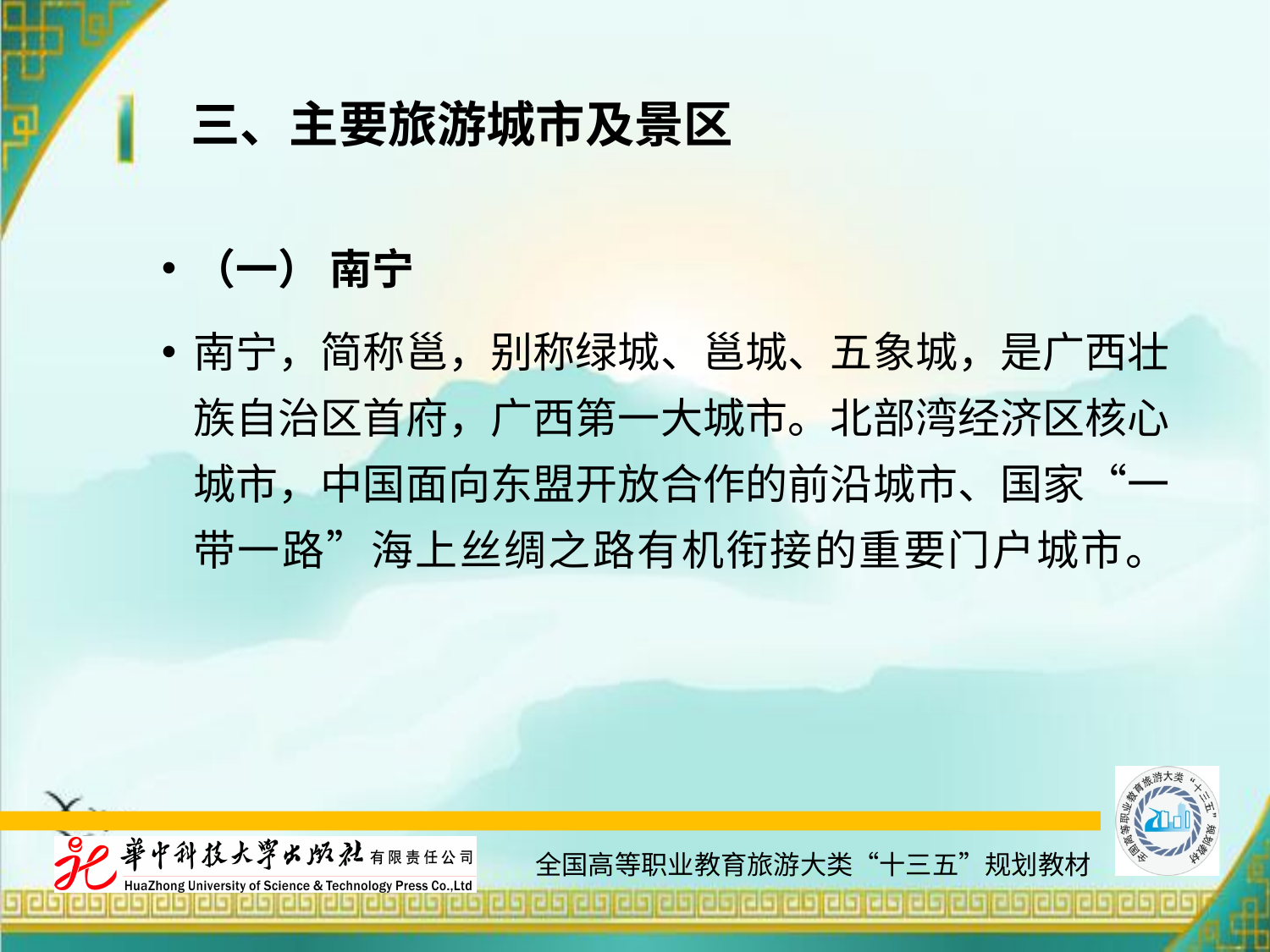

# 三、主要旅游城市及景区
（一） 南宁
南宁，简称邕，别称绿城、邕城、五象城，是广西壮族自治区首府，广西第一大城市。北部湾经济区核心城市，中国面向东盟开放合作的前沿城市、国家“一带一路”海上丝绸之路有机衔接的重要门户城市。